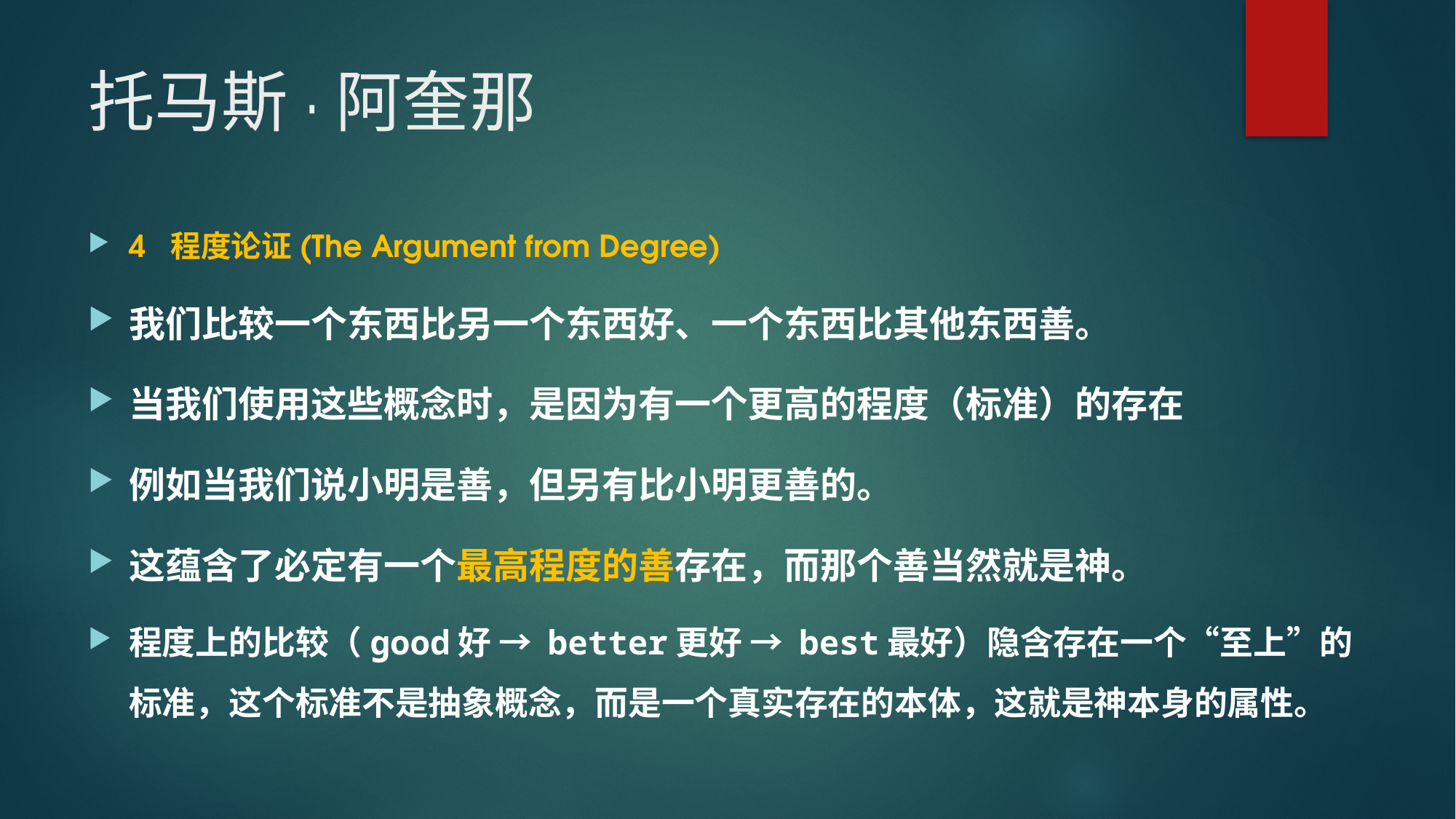

# 托马斯·阿奎那
4  程度论证(The Argument from Degree)
我们比较一个东西比另一个东西好、一个东西比其他东西善。
当我们使用这些概念时，是因为有一个更高的程度（标准）的存在
例如当我们说小明是善，但另有比小明更善的。
这蕴含了必定有一个最高程度的善存在，而那个善当然就是神。
程度上的比较（good好 → better更好 → best最好）隐含存在一个“至上”的标准，这个标准不是抽象概念，而是一个真实存在的本体，这就是神本身的属性。